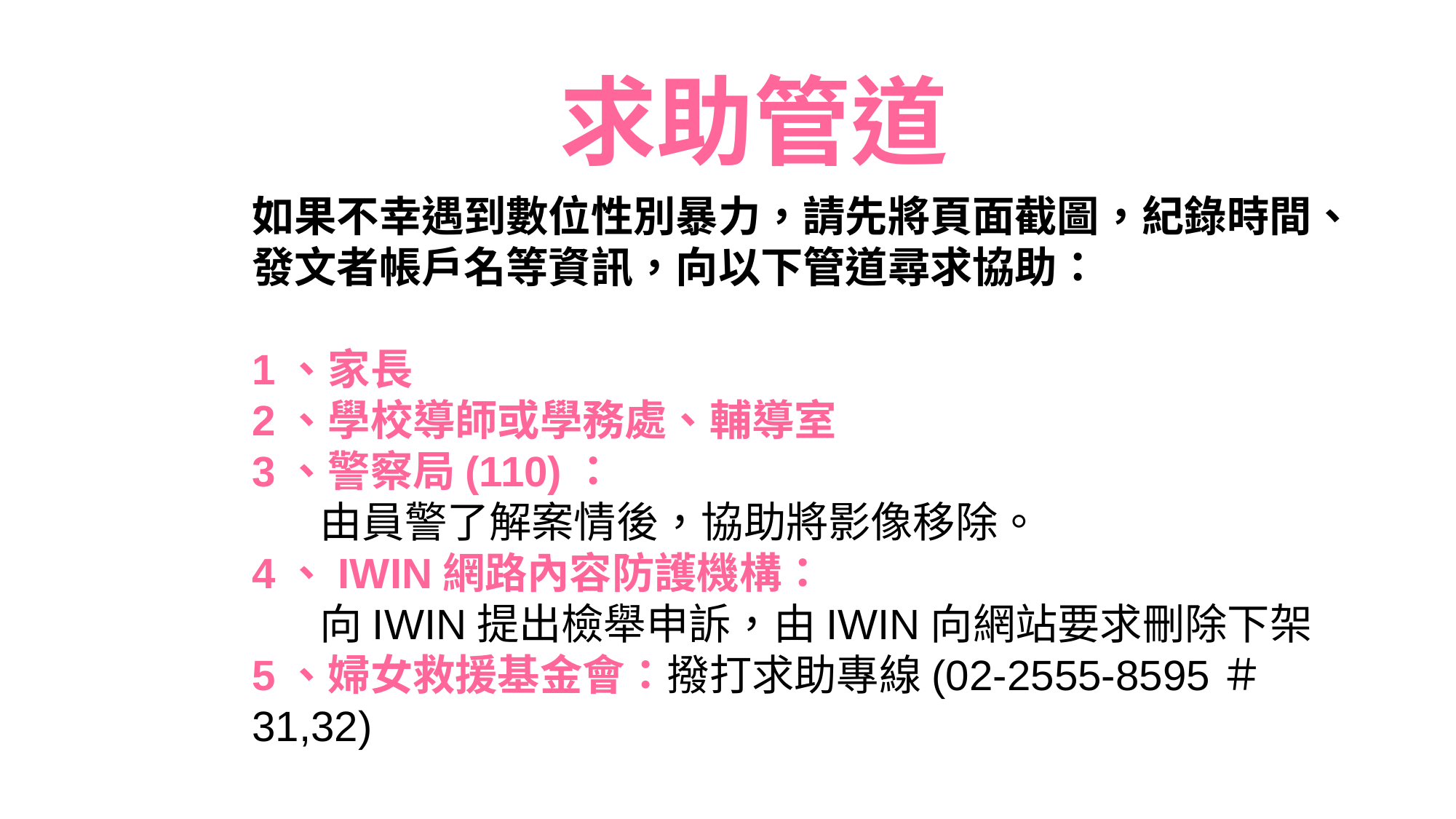

求助管道

如果不幸遇到數位性別暴力，請先將頁面截圖，紀錄時間、發文者帳戶名等資訊，向以下管道尋求協助：

1、家長
2、學校導師或學務處、輔導室
3、警察局(110)：
      由員警了解案情後，協助將影像移除。
4、IWIN網路內容防護機構：
      向IWIN提出檢舉申訴，由IWIN向網站要求刪除下架
5、婦女救援基金會：撥打求助專線(02-2555-8595＃31,32)